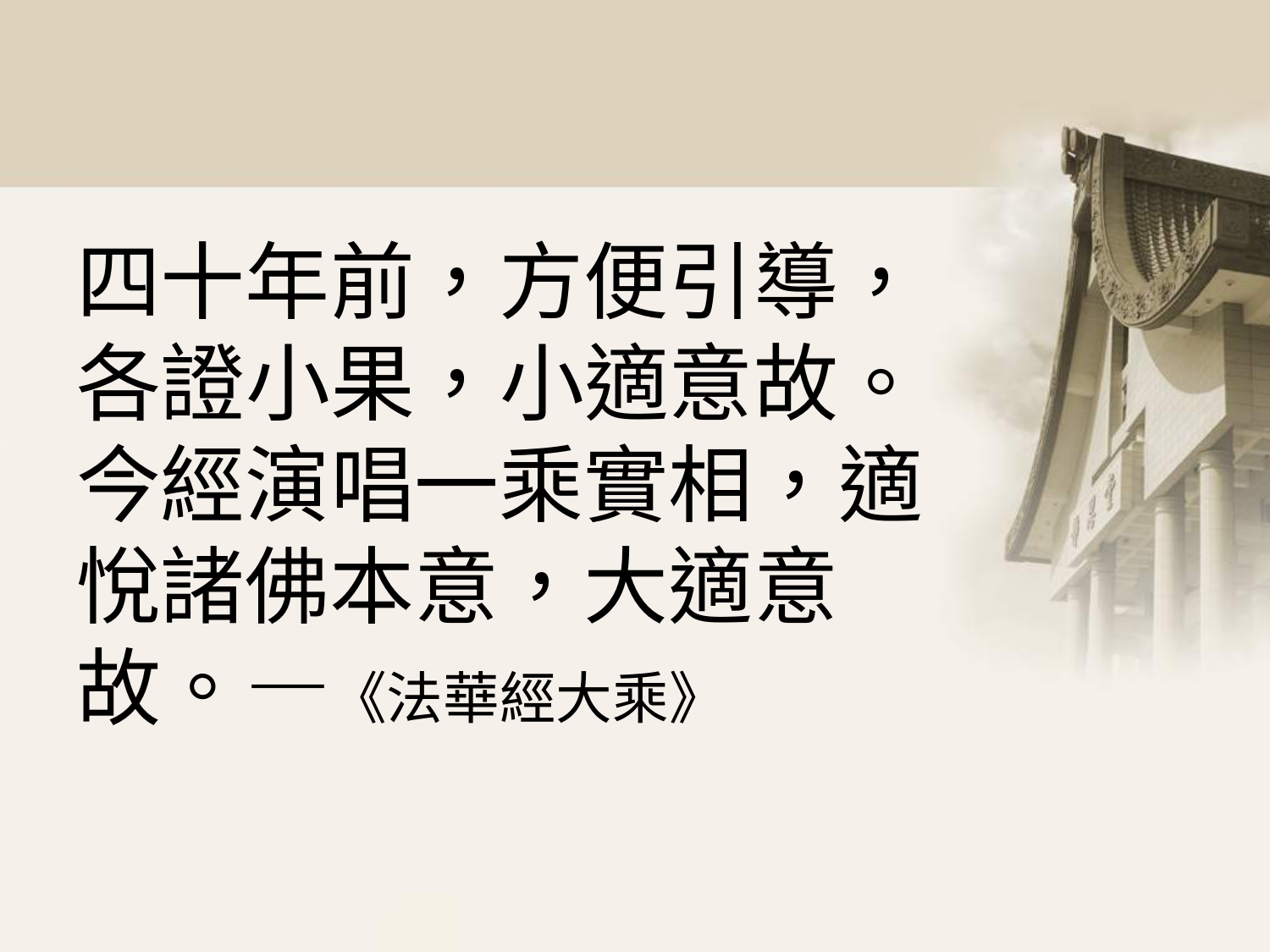

#
四十年前，方便引導，各證小果，小適意故。今經演唱一乘實相，適悅諸佛本意，大適意故。—《法華經大乘》